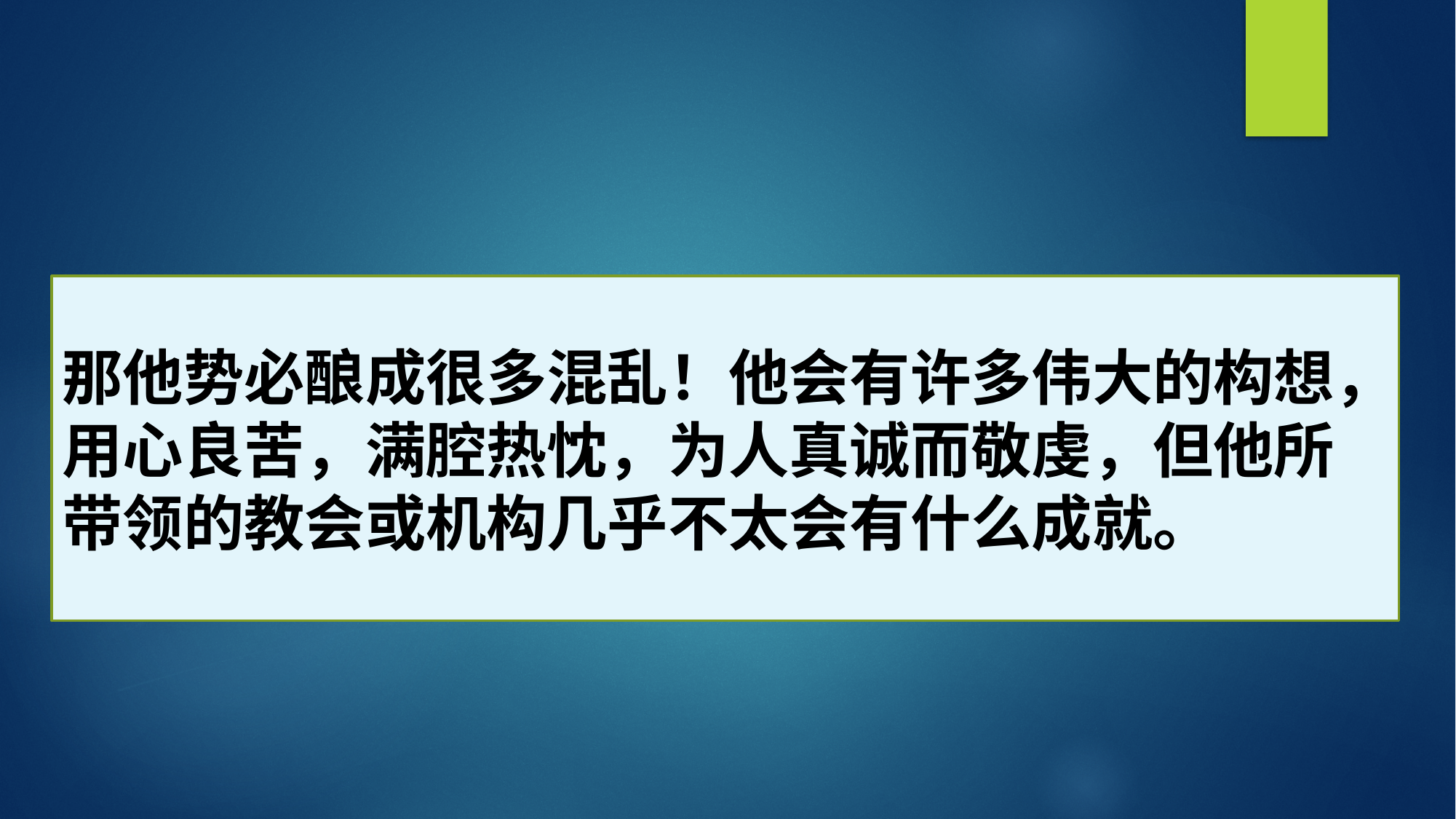

那他势必酿成很多混乱！他会有许多伟大的构想，用心良苦，满腔热忱，为人真诚而敬虔，但他所带领的教会或机构几乎不太会有什么成就。